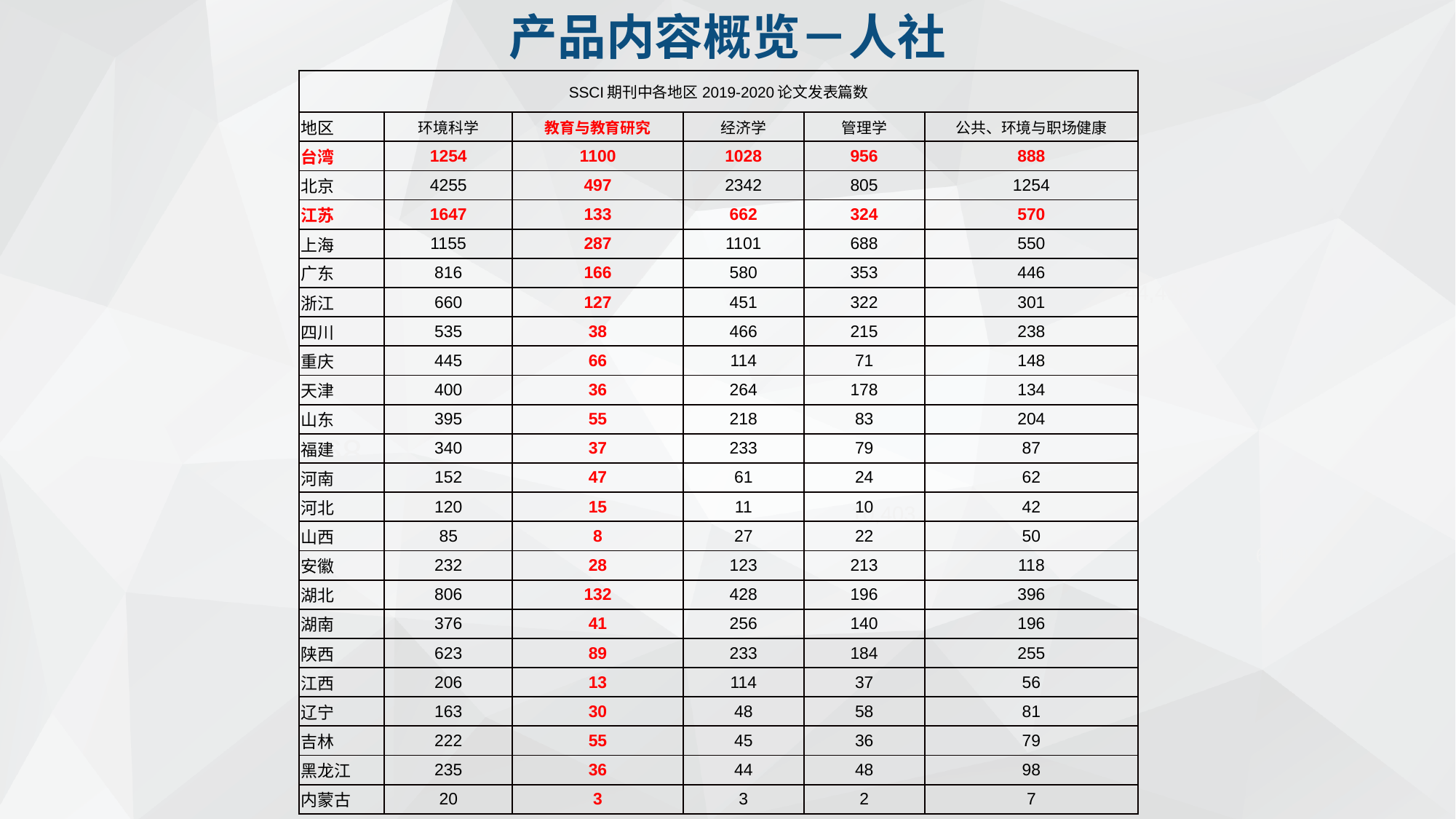

产品内容概览－人社

| SSCI期刊中各地区2019-2020论文发表篇数 |  |  |  |  |  |
| --- | --- | --- | --- | --- | --- |
| 地区 | 环境科学 | 教育与教育研究 | 经济学 | 管理学 | 公共、环境与职场健康 |
| 台湾 | 1254 | 1100 | 1028 | 956 | 888 |
| 北京 | 4255 | 497 | 2342 | 805 | 1254 |
| 江苏 | 1647 | 133 | 662 | 324 | 570 |
| 上海 | 1155 | 287 | 1101 | 688 | 550 |
| 广东 | 816 | 166 | 580 | 353 | 446 |
| 浙江 | 660 | 127 | 451 | 322 | 301 |
| 四川 | 535 | 38 | 466 | 215 | 238 |
| 重庆 | 445 | 66 | 114 | 71 | 148 |
| 天津 | 400 | 36 | 264 | 178 | 134 |
| 山东 | 395 | 55 | 218 | 83 | 204 |
| 福建 | 340 | 37 | 233 | 79 | 87 |
| 河南 | 152 | 47 | 61 | 24 | 62 |
| 河北 | 120 | 15 | 11 | 10 | 42 |
| 山西 | 85 | 8 | ‎27 | 22 | 50 |
| 安徽 | ‎232 | ‎28 | ‎123 | ‎213 | 118 |
| 湖北 | ‎806 | ‎132 | ‎428 | ‎196 | ‎396 |
| 湖南 | 376 | 41 | ‎256 | ‎140 | ‎196 |
| 陕西 | ‎623 | ‎89 | ‎233 | 184 | ‎255 |
| 江西 | 206 | ‎13 | 114 | 37 | ‎56 |
| 辽宁 | ‎163 | ‎30 | 48 | 58 | ‎81 |
| 吉林 | ‎222 | 55 | ‎45 | ‎36 | 79 |
| 黑龙江 | 235 | ‎36 | 44 | 48 | ‎98 |
| 内蒙古 | ‎20 | 3 | 3 | 2 | 7 |

44,496

68
10,403
6,429